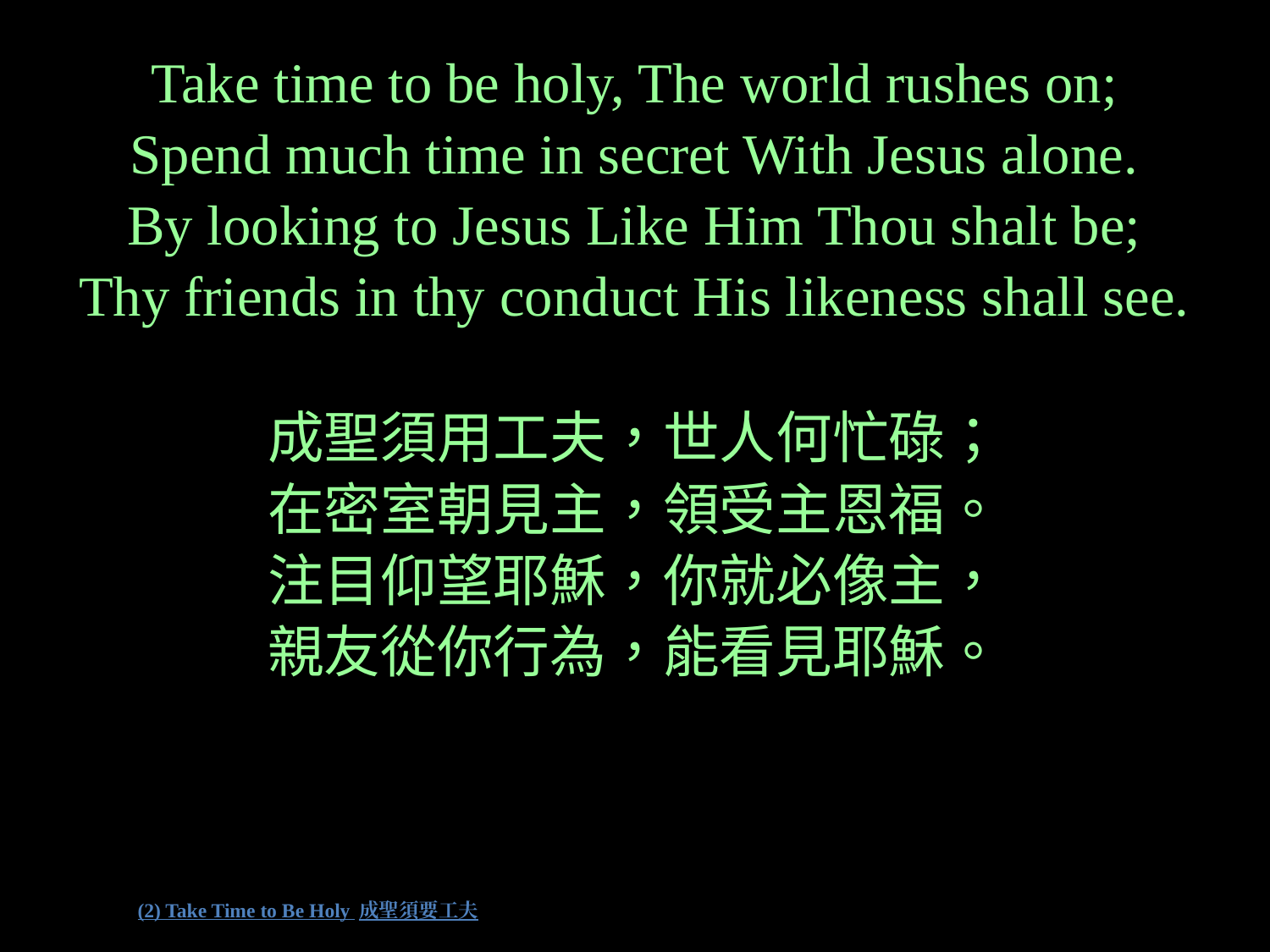

Take time to be holy, The world rushes on;
Spend much time in secret With Jesus alone.
By looking to Jesus Like Him Thou shalt be;
Thy friends in thy conduct His likeness shall see.

成聖須用工夫，世人何忙碌；
在密室朝見主，領受主恩福。
注目仰望耶穌，你就必像主，
親友從你行為，能看見耶穌。
# (2) Take Time to Be Holy 成聖須要工夫